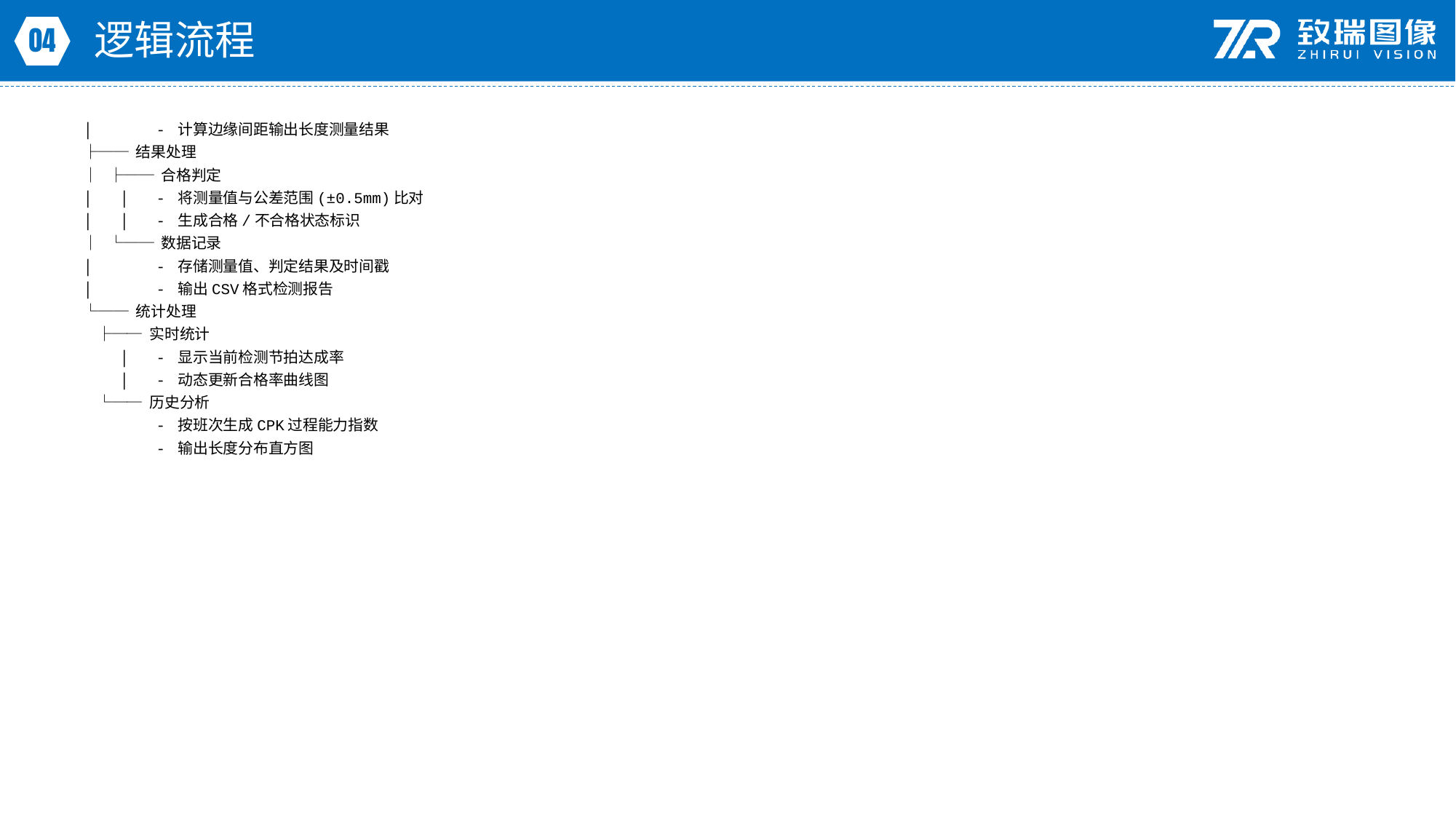

逻辑流程
04

│       - 计算边缘间距输出长度测量结果
├── 结果处理
│   ├── 合格判定
│   │   - 将测量值与公差范围(±0.5mm)比对
│   │   - 生成合格/不合格状态标识
│   └── 数据记录
│       - 存储测量值、判定结果及时间戳
│       - 输出CSV格式检测报告
└── 统计处理
    ├── 实时统计
    │   - 显示当前检测节拍达成率
    │   - 动态更新合格率曲线图
    └── 历史分析
        - 按班次生成CPK过程能力指数
        - 输出长度分布直方图